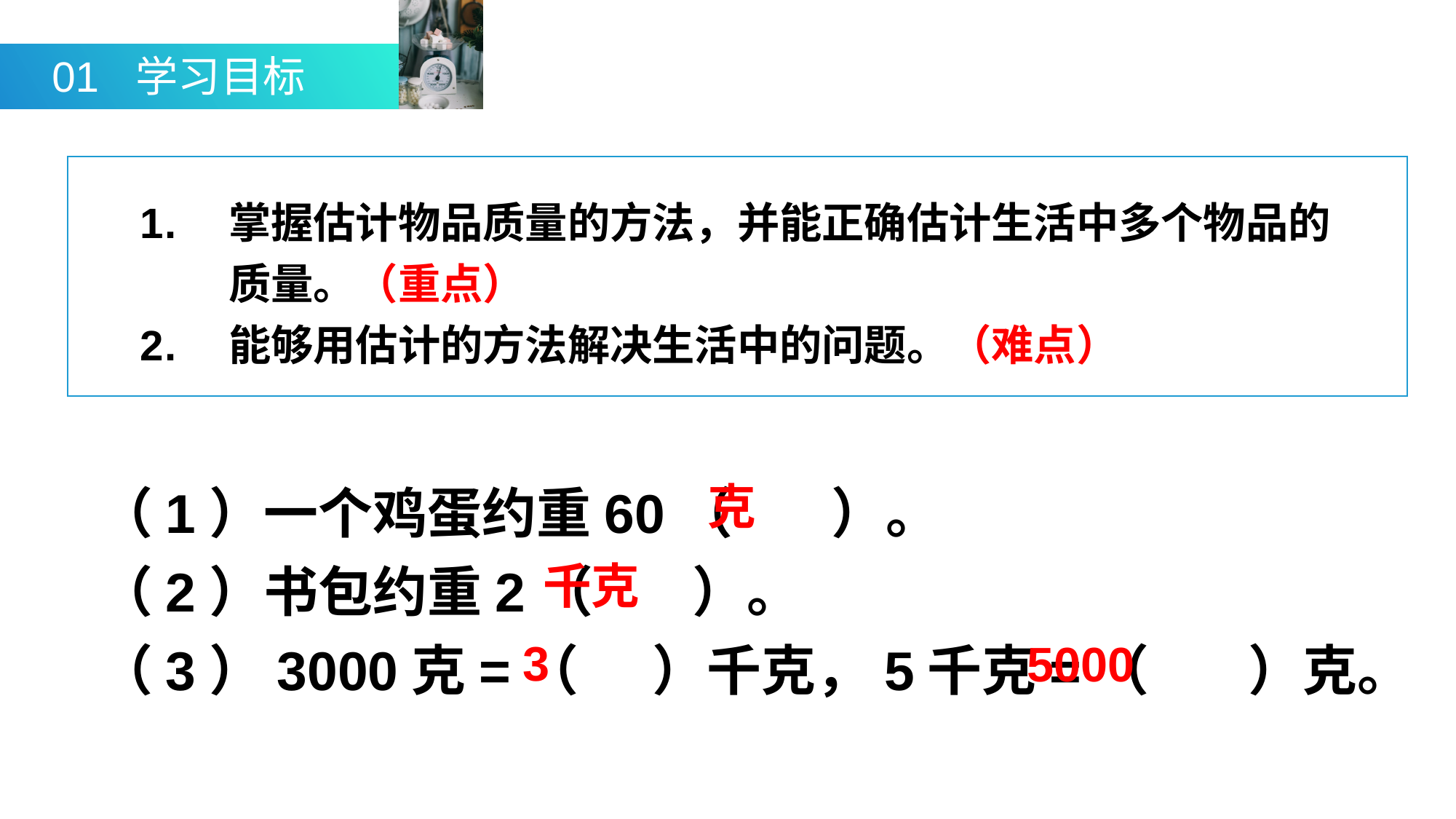

01
学习目标

掌握估计物品质量的方法，并能正确估计生活中多个物品的质量。（重点）
能够用估计的方法解决生活中的问题。（难点）
（1）一个鸡蛋约重60（        ）。
（2）书包约重2（        ）。
（3）3000克=（      ）千克，5千克=（        ）克。
克
千克
3
5000